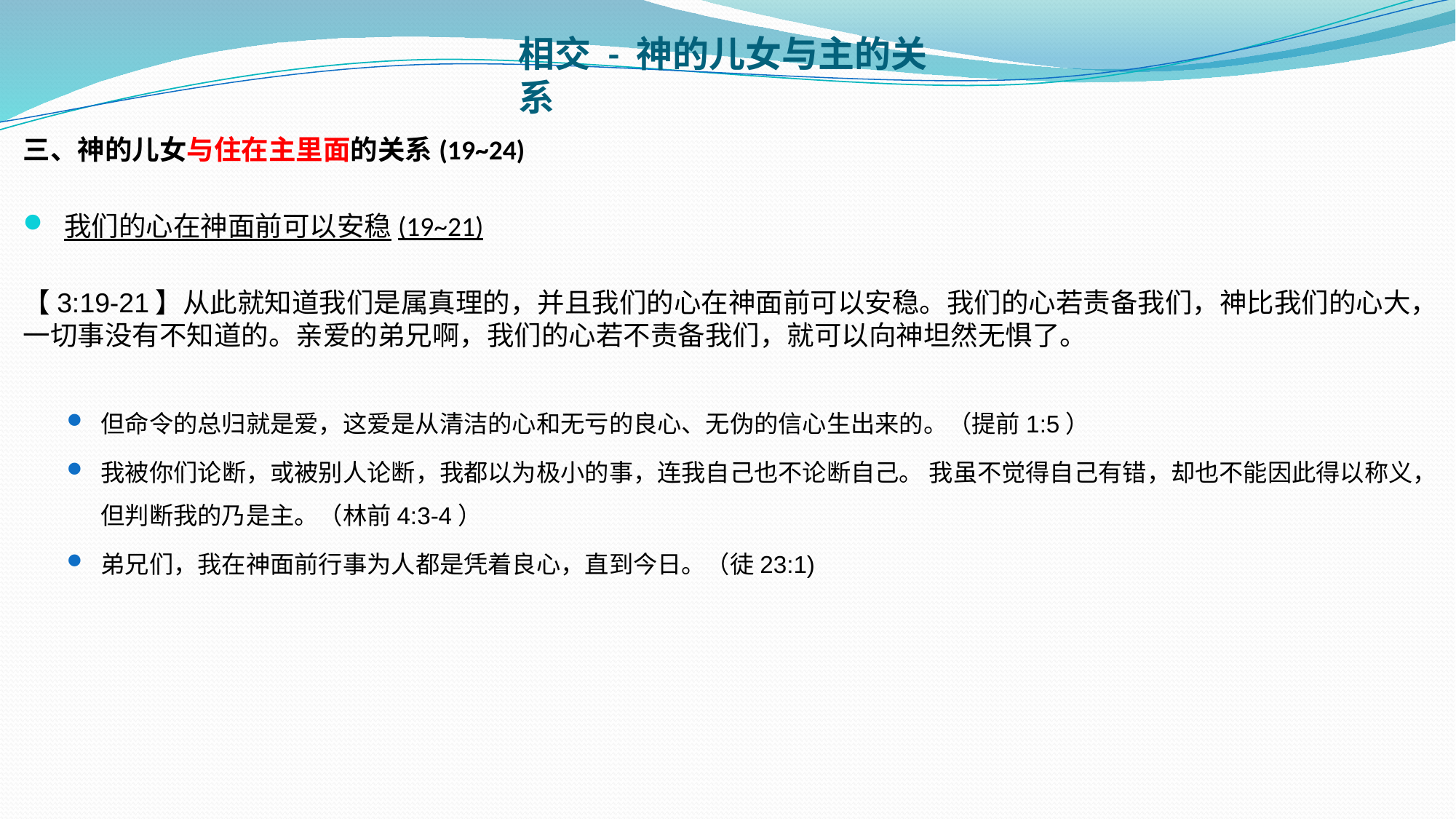

# 相交 - 神的儿女与主的关系
三、神的儿女与住在主里面的关系(19~24)

我们的心在神面前可以安稳(19~21)

【3:19-21】从此就知道我们是属真理的，并且我们的心在神面前可以安稳。我们的心若责备我们，神比我们的心大，一切事没有不知道的。亲爱的弟兄啊，我们的心若不责备我们，就可以向神坦然无惧了。

但命令的总归就是爱，这爱是从清洁的心和无亏的良心、无伪的信心生出来的。（提前1:5）
我被你们论断，或被别人论断，我都以为极小的事，连我自己也不论断自己。 我虽不觉得自己有错，却也不能因此得以称义，但判断我的乃是主。（林前4:3-4）
弟兄们，我在神面前行事为人都是凭着良心，直到今日。（徒23:1)